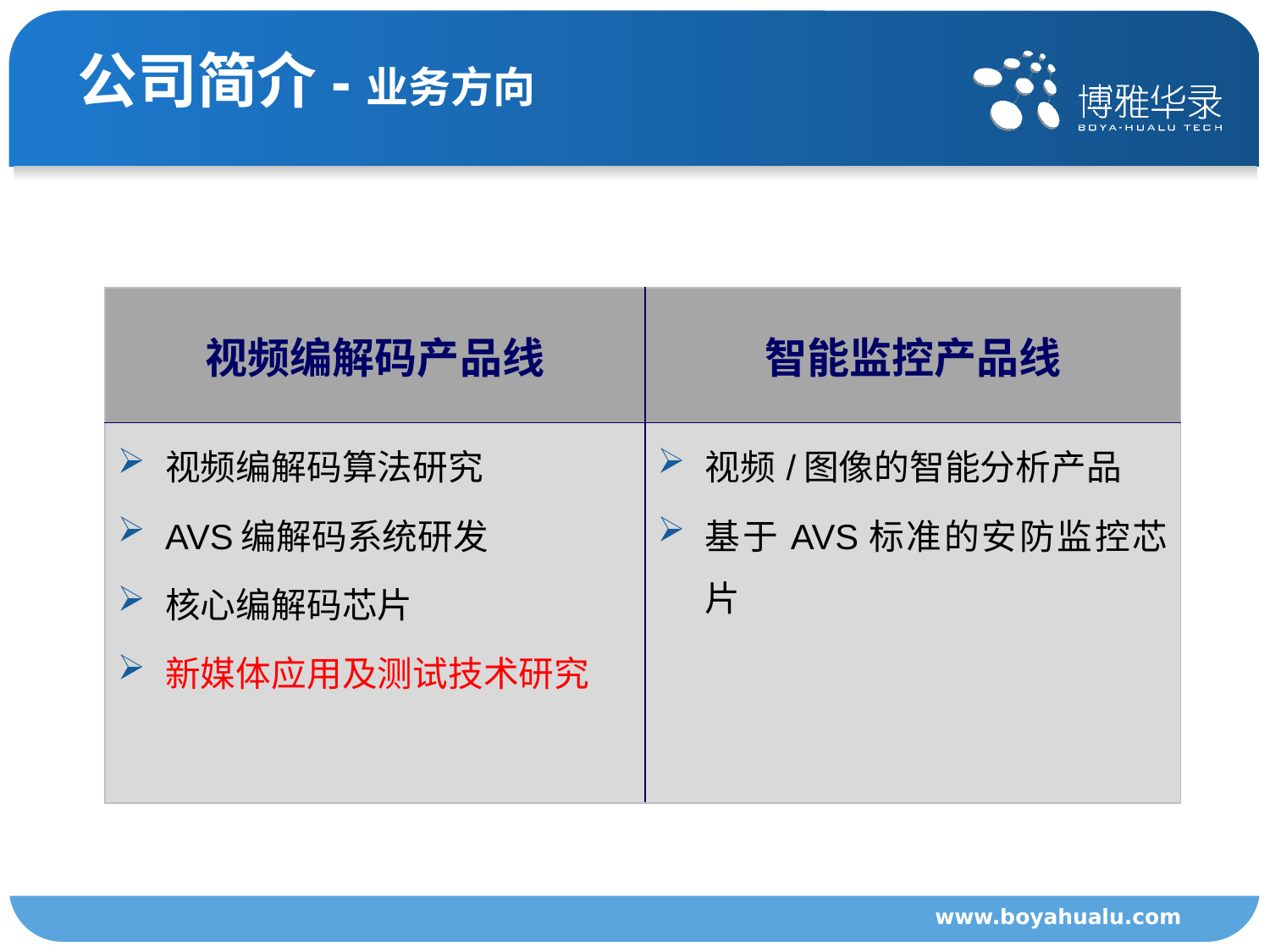

# 公司简介-业务方向
| 视频编解码产品线 | 智能监控产品线 |
| --- | --- |
| 视频编解码算法研究 AVS编解码系统研发 核心编解码芯片 新媒体应用及测试技术研究 | 视频/图像的智能分析产品 基于AVS标准的安防监控芯片 |
www.boyahualu.com